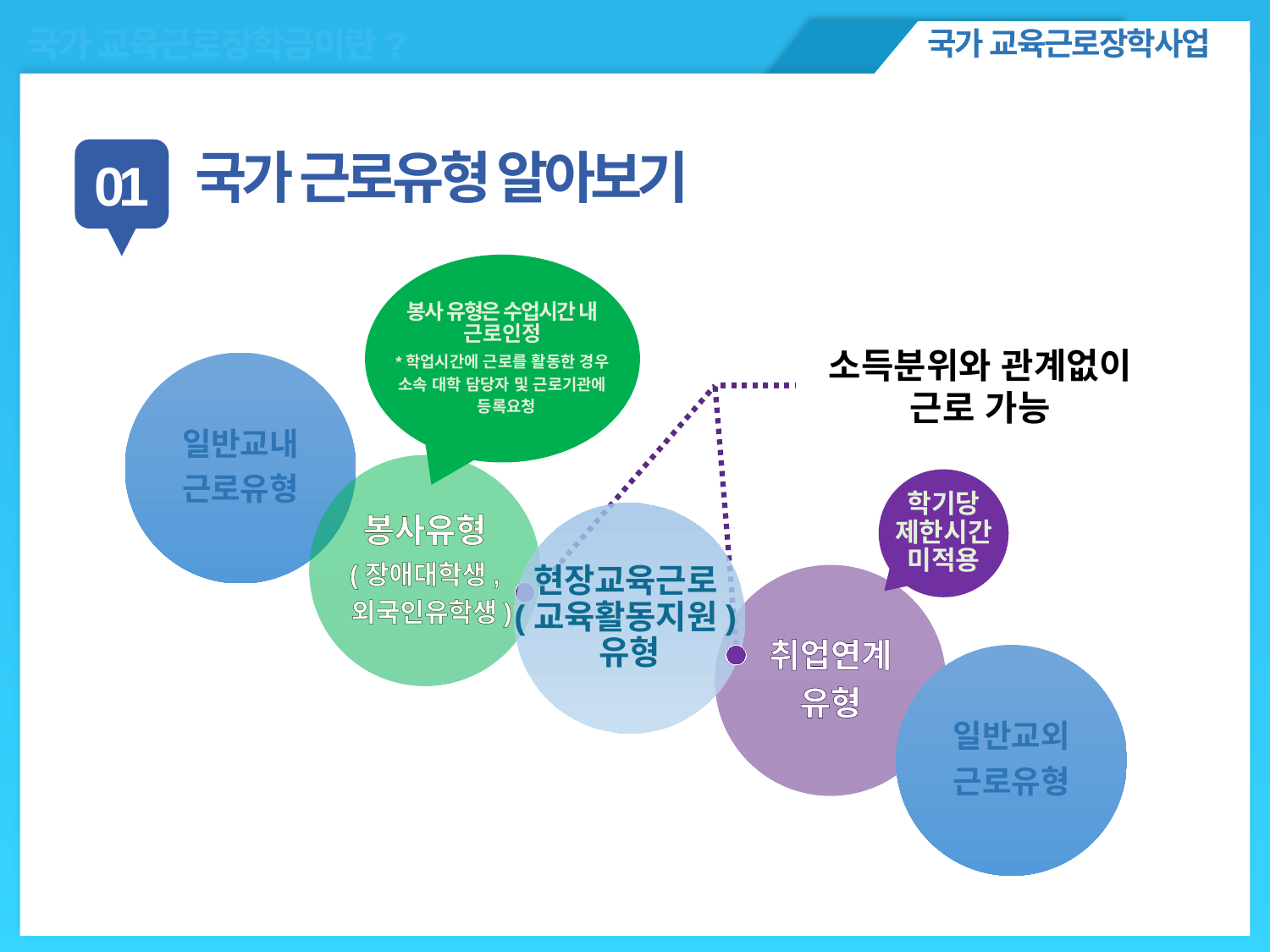

ㅇㅁㄴㅇㄴㅇ
국가 교육근로장학금이란?
국가 교육근로장학사업

국가 근로유형 알아보기
01

봉사 유형은 수업시간 내
근로인정
*학업시간에 근로를 활동한 경우
소속 대학 담당자 및 근로기관에
 등록요청
소득분위와 관계없이
근로 가능
일반교내
근로유형
봉사유형
(장애대학생,
 외국인유학생)
학기당
제한시간
미적용
취업연계
유형

일반교외
근로유형
현장교육근로(교육활동지원)유형